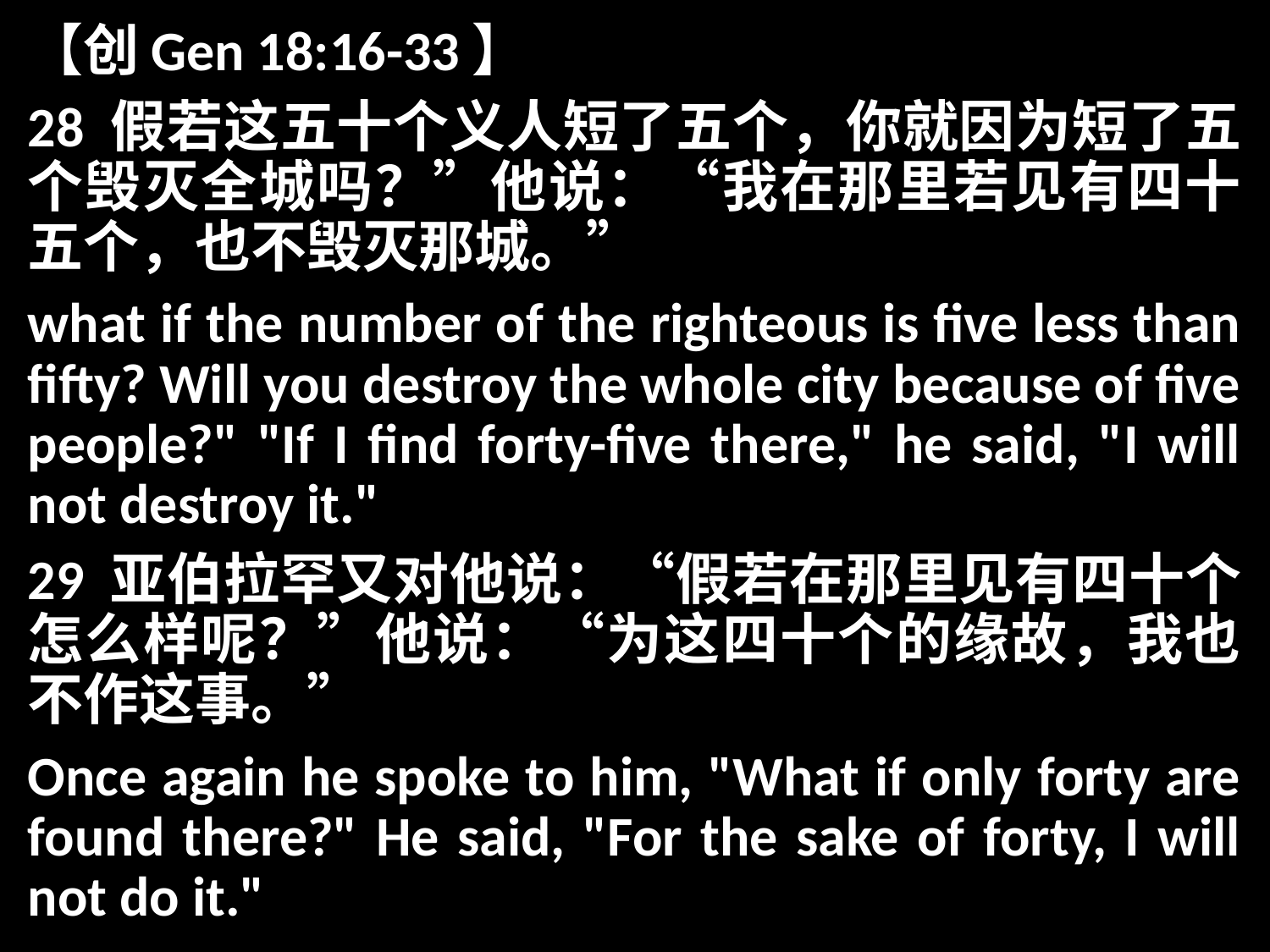

【创Gen 18:16-33】
28 假若这五十个义人短了五个，你就因为短了五个毁灭全城吗？”他说：“我在那里若见有四十五个，也不毁灭那城。”
what if the number of the righteous is five less than fifty? Will you destroy the whole city because of five people?" "If I find forty-five there," he said, "I will not destroy it."
29 亚伯拉罕又对他说：“假若在那里见有四十个怎么样呢？”他说：“为这四十个的缘故，我也不作这事。”
Once again he spoke to him, "What if only forty are found there?" He said, "For the sake of forty, I will not do it."